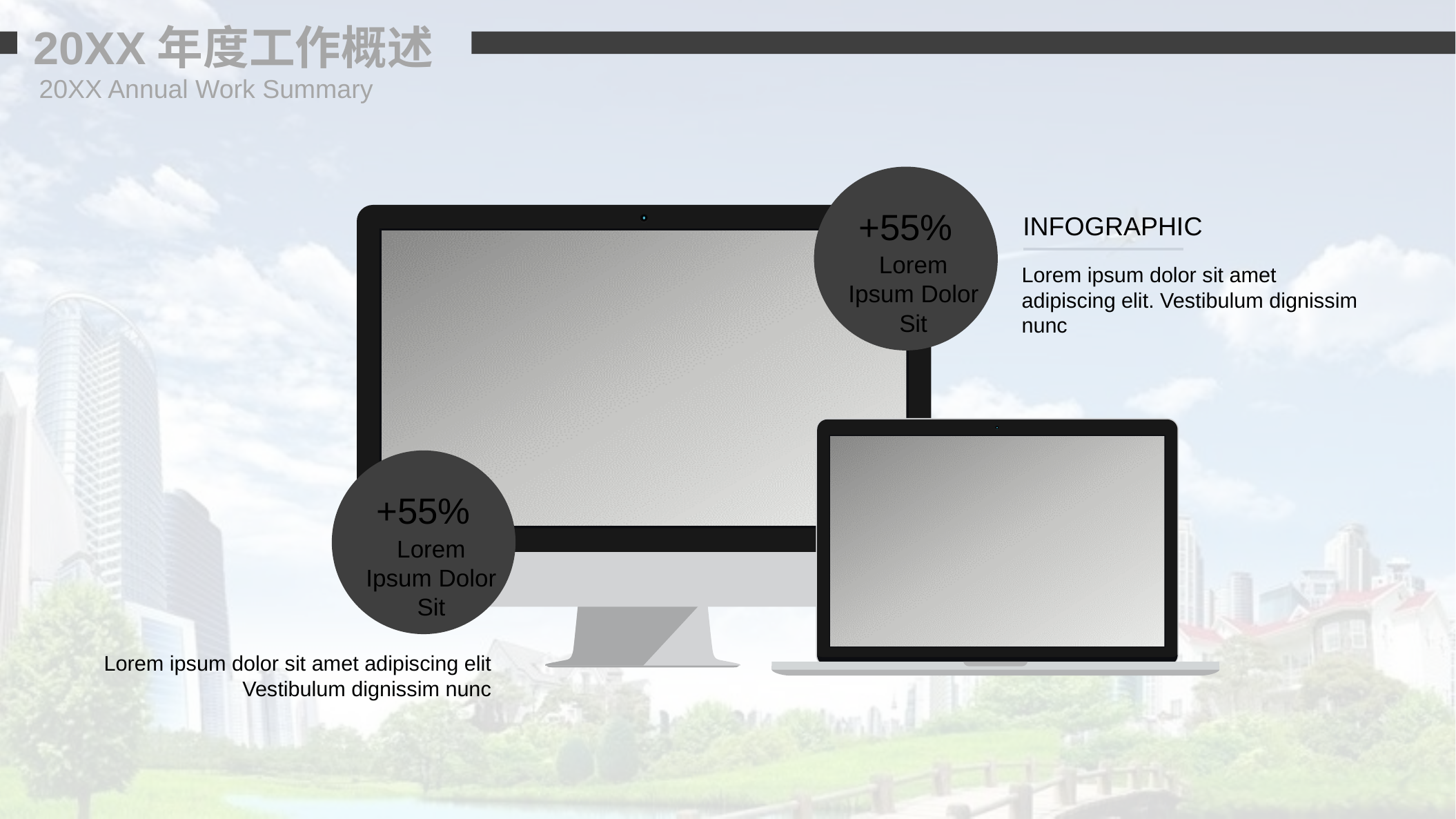

20XX年度工作概述

20XX Annual Work Summary

+55%
Lorem Ipsum Dolor Sit
INFOGRAPHIC
Lorem ipsum dolor sit amet adipiscing elit. Vestibulum dignissim nunc

+55%
Lorem Ipsum Dolor Sit
Lorem ipsum dolor sit amet adipiscing elit Vestibulum dignissim nunc